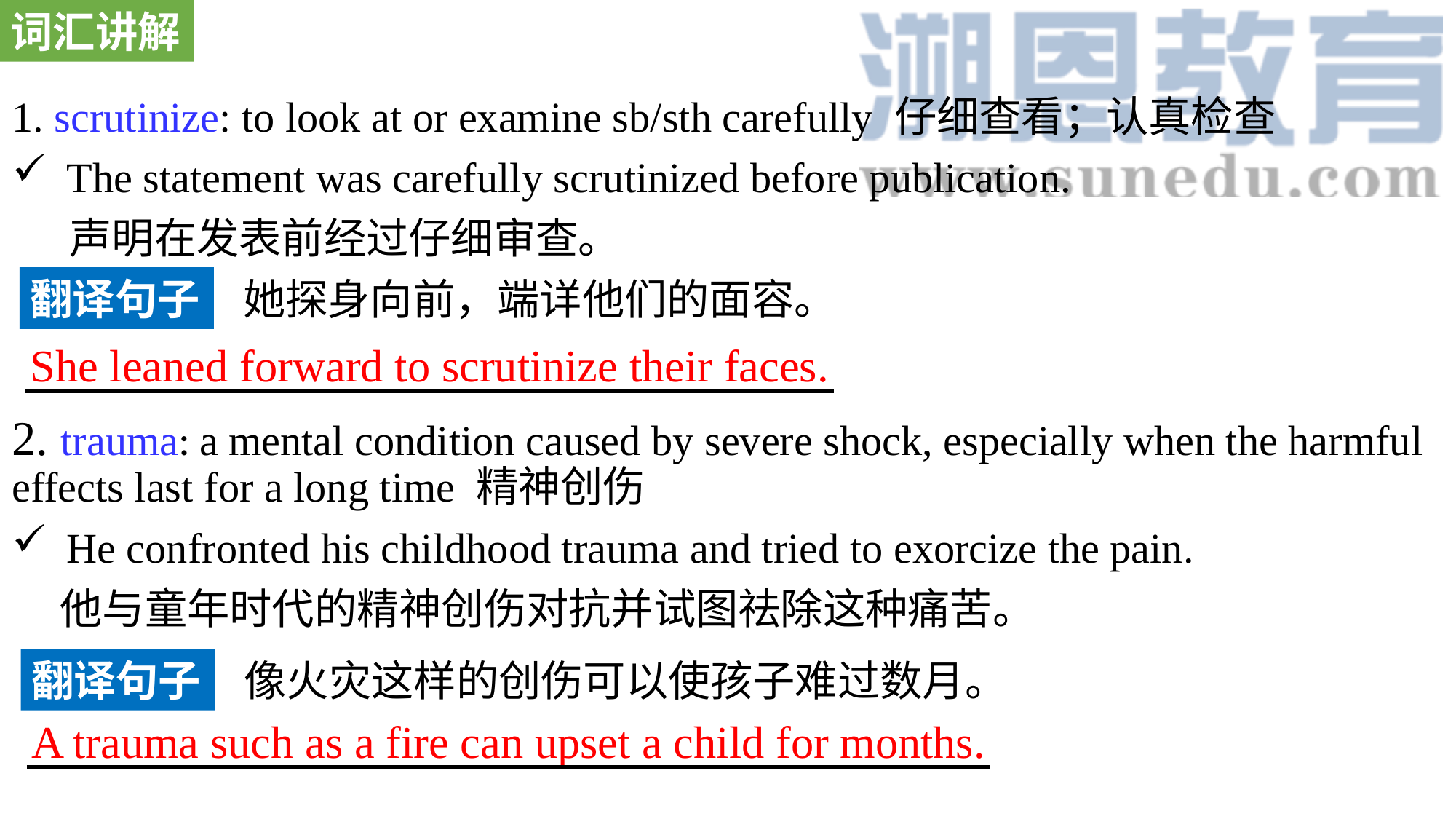

词汇讲解
1. scrutinize: to look at or examine sb/sth carefully 仔细查看；认真检查
The statement was carefully scrutinized before publication.
     声明在发表前经过仔细审查。

2. trauma: a mental condition caused by severe shock, especially when the harmful effects last for a long time 精神创伤
He confronted his childhood trauma and tried to exorcize the pain.
    他与童年时代的精神创伤对抗并试图祛除这种痛苦。
翻译句子
她探身向前，端详他们的面容。
She leaned forward to scrutinize their faces.
翻译句子
像火灾这样的创伤可以使孩子难过数月。
A trauma such as a fire can upset a child for months.